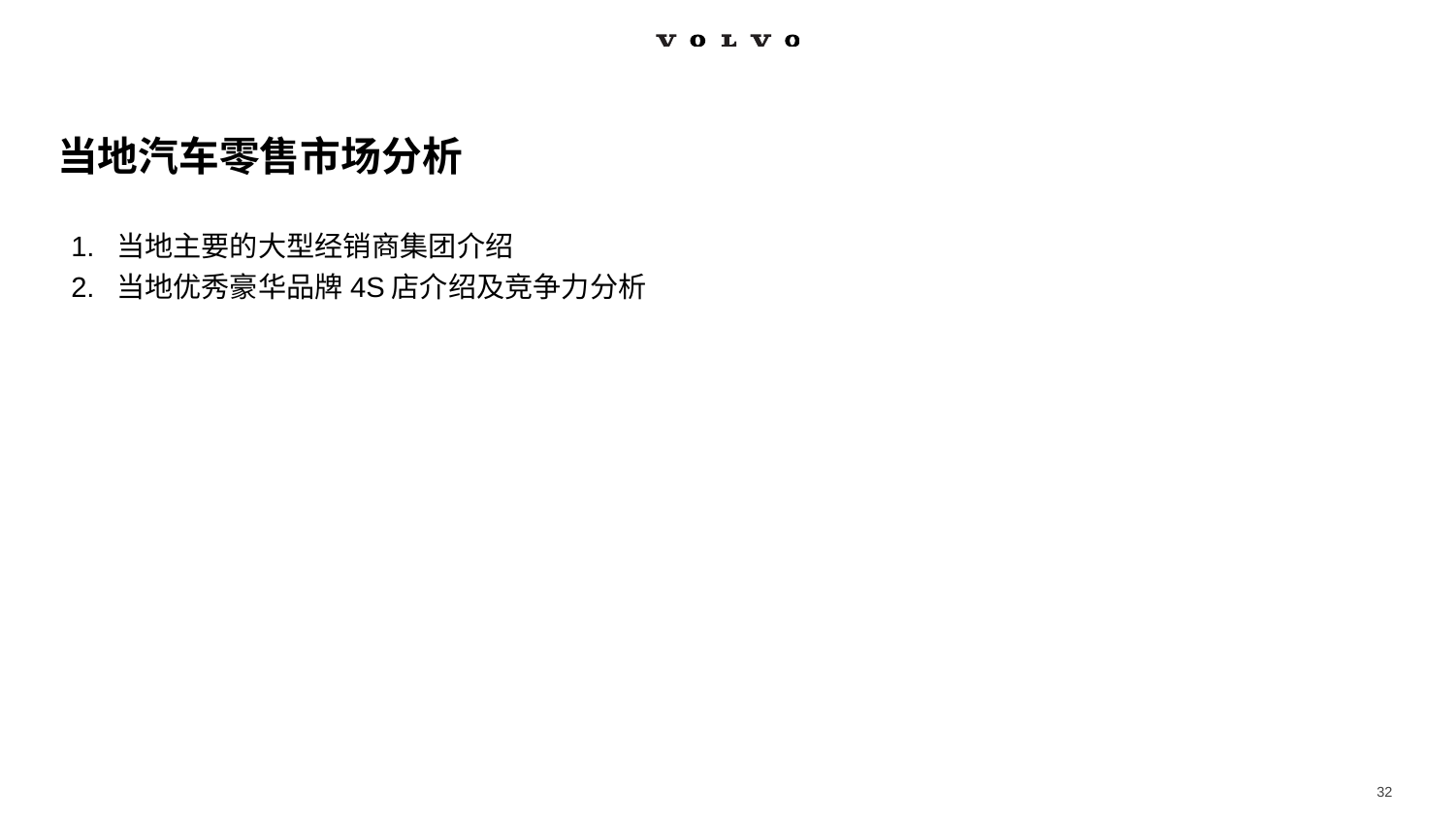

# 当地汽车零售市场分析
当地主要的大型经销商集团介绍
当地优秀豪华品牌4S店介绍及竞争力分析
32